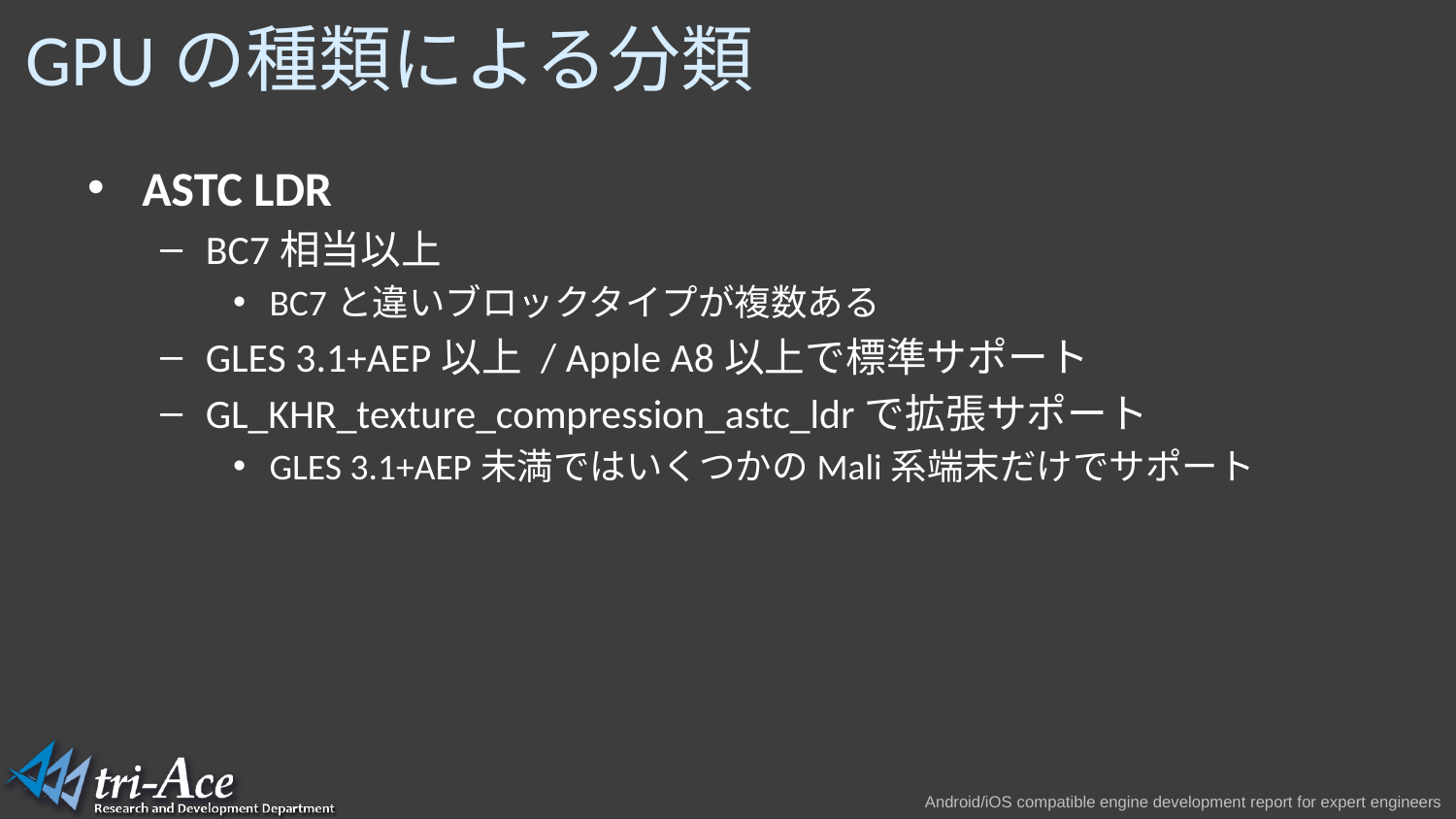

# GPUの種類による分類
ASTC LDR
BC7相当以上
BC7と違いブロックタイプが複数ある
GLES 3.1+AEP以上 / Apple A8以上で標準サポート
GL_KHR_texture_compression_astc_ldrで拡張サポート
GLES 3.1+AEP未満ではいくつかのMali系端末だけでサポート